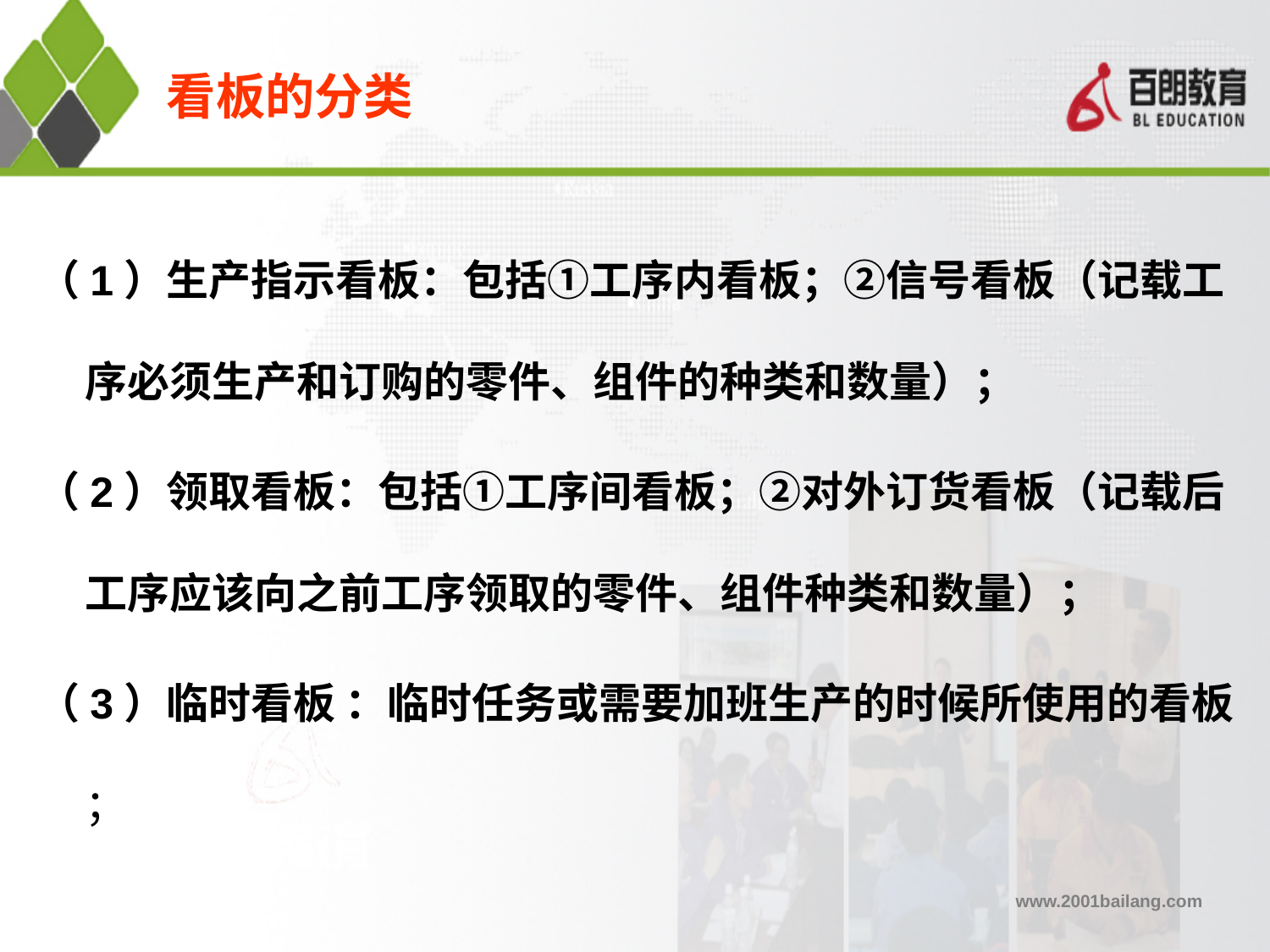

# 看板的分类
（1）生产指示看板：包括①工序内看板；②信号看板（记载工序必须生产和订购的零件、组件的种类和数量）；
（2）领取看板：包括①工序间看板；②对外订货看板（记载后工序应该向之前工序领取的零件、组件种类和数量）；
（3）临时看板 ：临时任务或需要加班生产的时候所使用的看板 ；